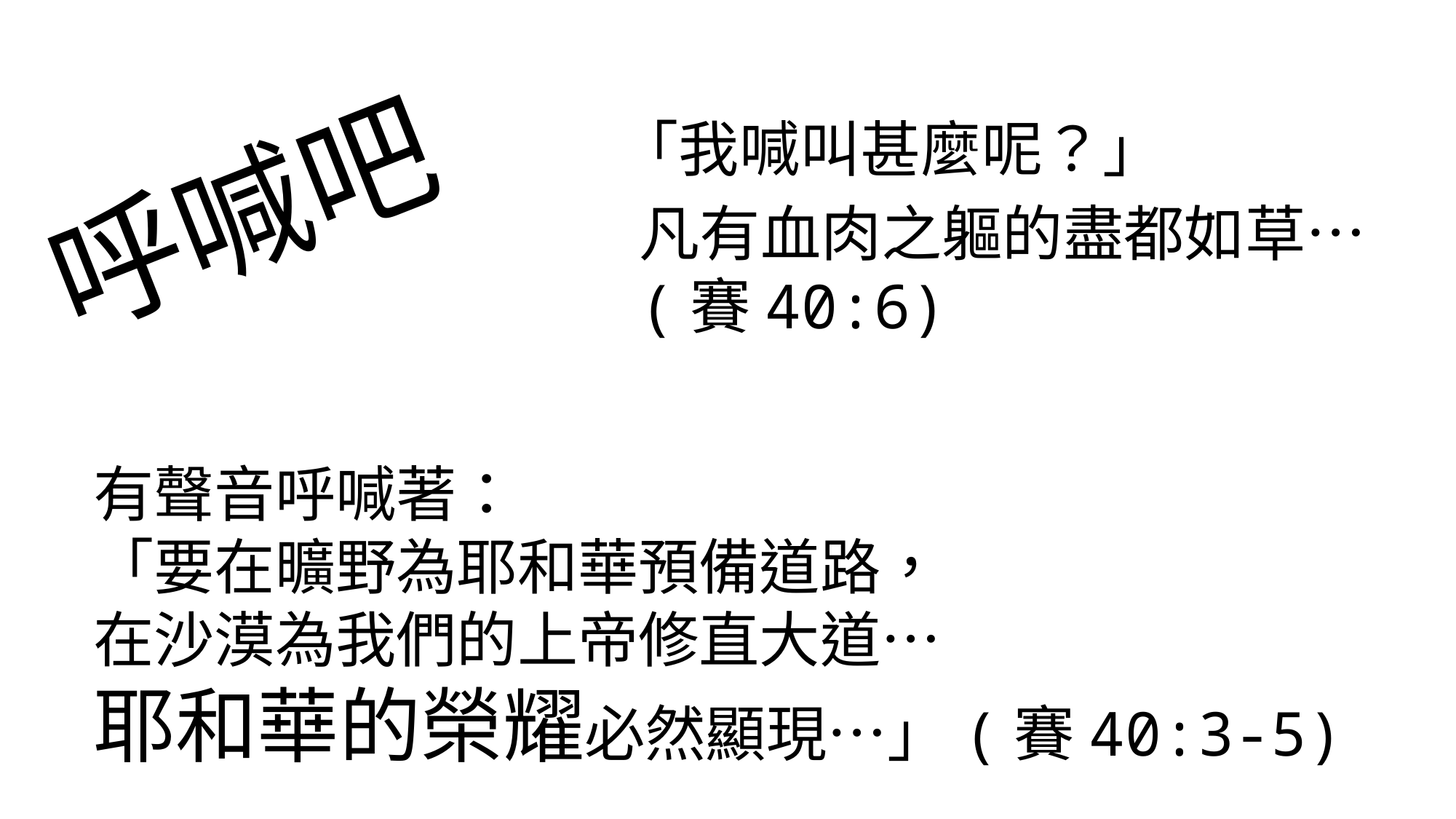

呼喊吧
「我喊叫甚麼呢？」
凡有血肉之軀的盡都如草…
(賽40:6)
有聲音呼喊著：
「要在曠野為耶和華預備道路，
在沙漠為我們的上帝修直大道…
耶和華的榮耀必然顯現…」(賽40:3-5)